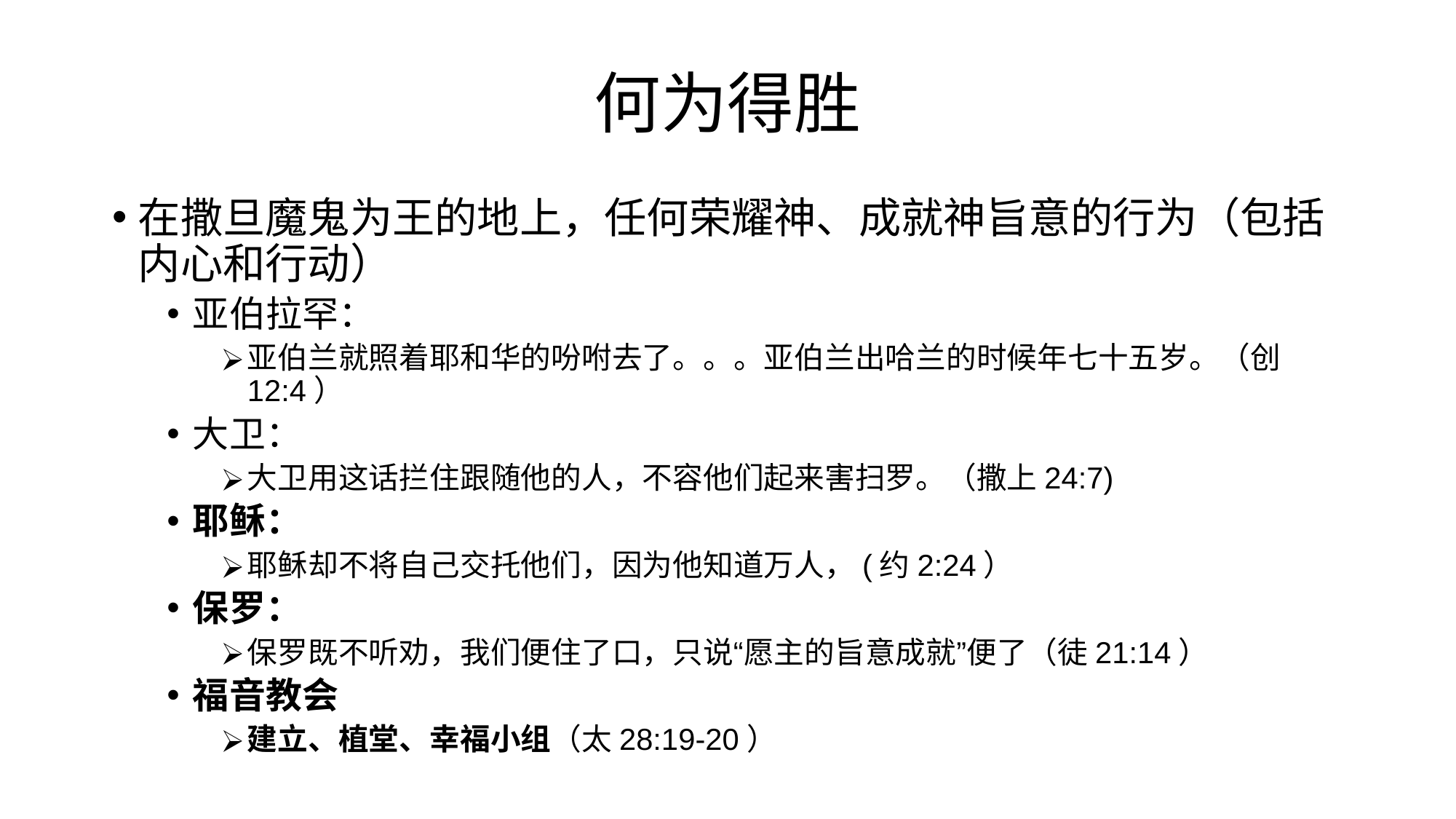

# 何为得胜
在撒旦魔鬼为王的地上，任何荣耀神、成就神旨意的行为（包括内心和行动）
亚伯拉罕：
亚伯兰就照着耶和华的吩咐去了。。。亚伯兰出哈兰的时候年七十五岁。（创12:4）
大卫：
大卫用这话拦住跟随他的人，不容他们起来害扫罗。（撒上24:7)
耶稣：
耶稣却不将自己交托他们，因为他知道万人，(约2:24）
保罗：
保罗既不听劝，我们便住了口，只说“愿主的旨意成就”便了（徒21:14）
福音教会
建立、植堂、幸福小组（太28:19-20）